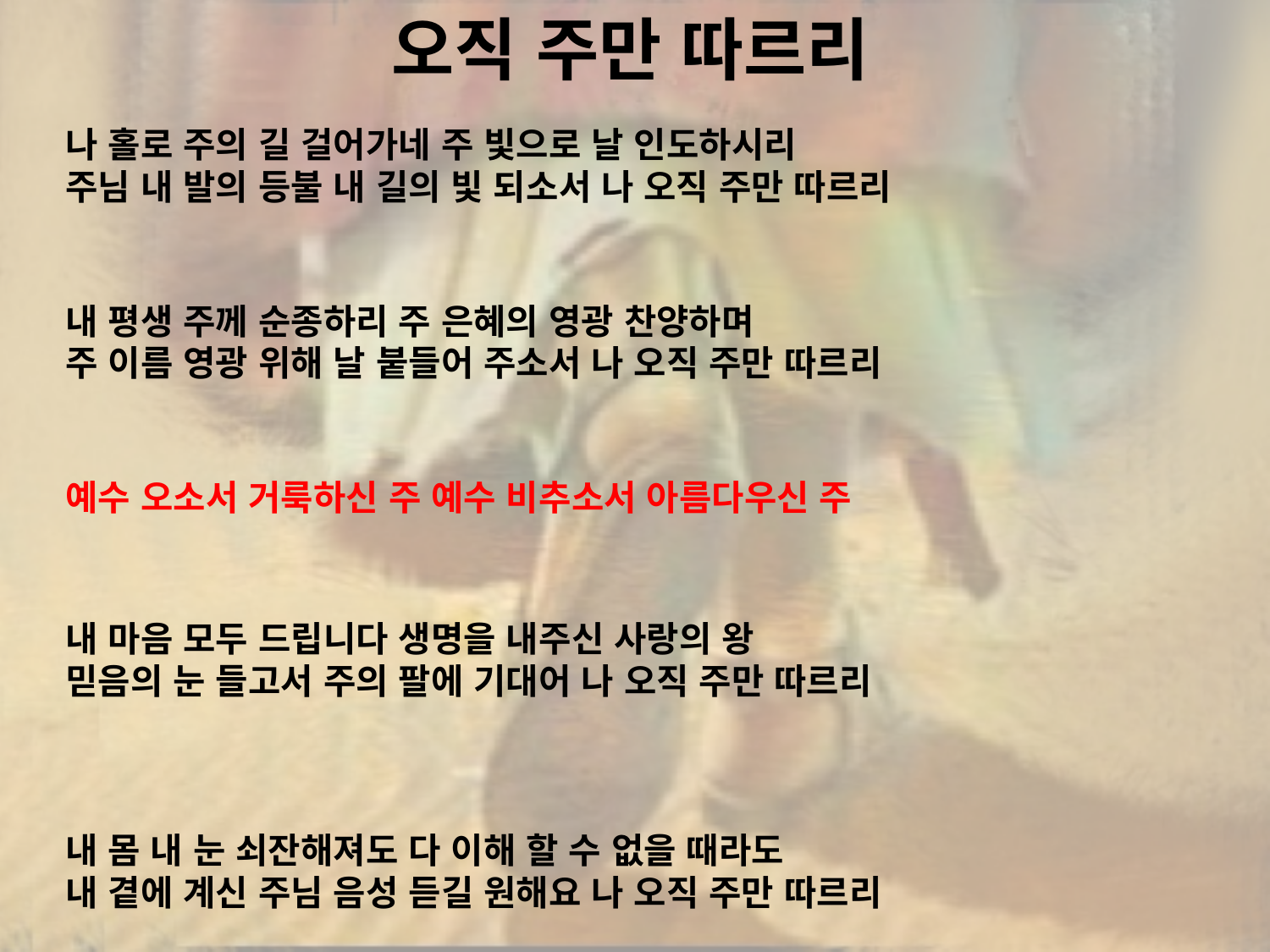

# 오직 주만 따르리
나 홀로 주의 길 걸어가네 주 빛으로 날 인도하시리
주님 내 발의 등불 내 길의 빛 되소서 나 오직 주만 따르리
내 평생 주께 순종하리 주 은혜의 영광 찬양하며
주 이름 영광 위해 날 붙들어 주소서 나 오직 주만 따르리
예수 오소서 거룩하신 주 예수 비추소서 아름다우신 주

내 마음 모두 드립니다 생명을 내주신 사랑의 왕
믿음의 눈 들고서 주의 팔에 기대어 나 오직 주만 따르리
내 몸 내 눈 쇠잔해져도 다 이해 할 수 없을 때라도
내 곁에 계신 주님 음성 듣길 원해요 나 오직 주만 따르리